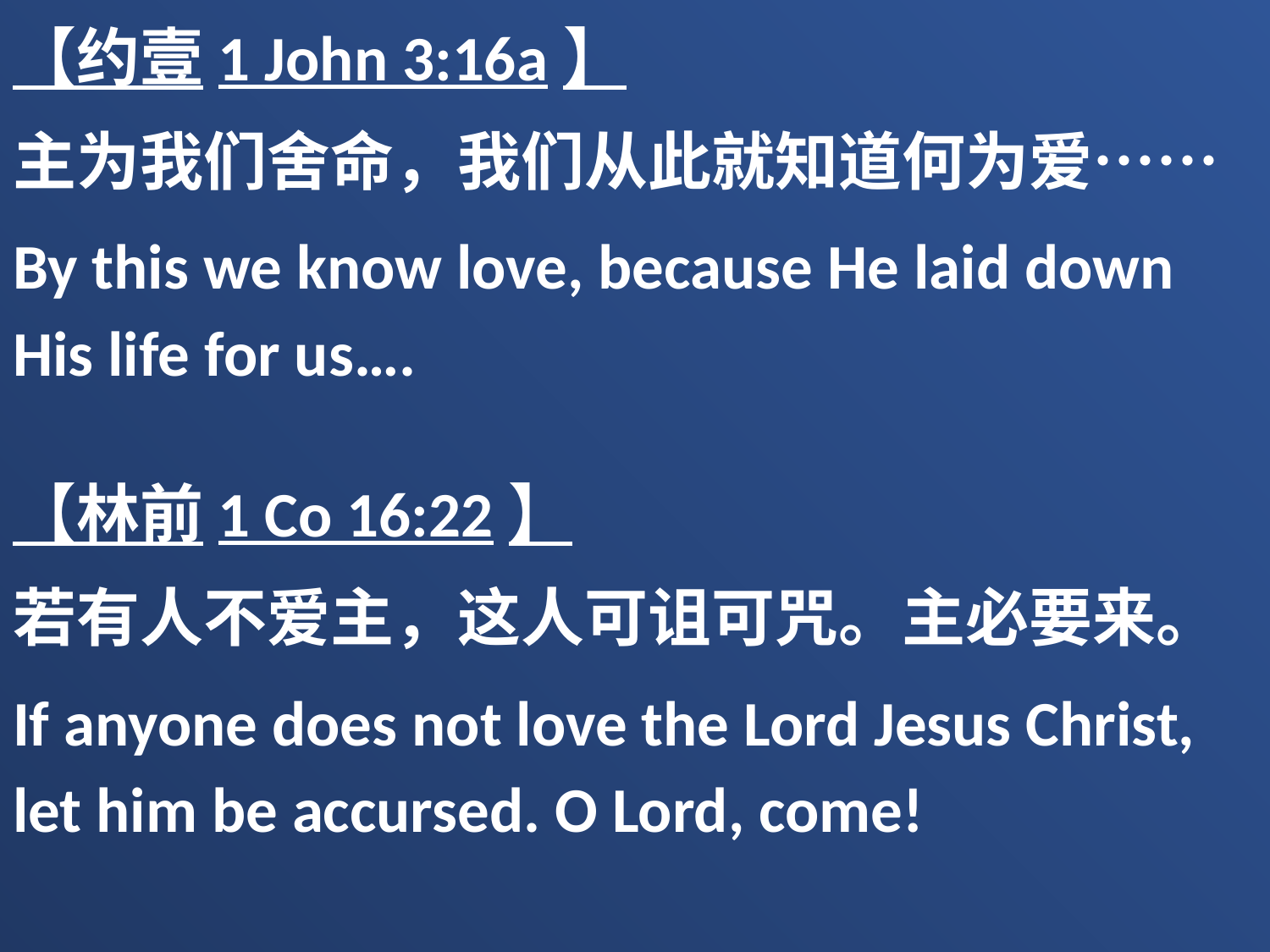

【约壹1 John 3:16a】
主为我们舍命，我们从此就知道何为爱……
By this we know love, because He laid down His life for us….

【林前1 Co 16:22】
若有人不爱主，这人可诅可咒。主必要来。
If anyone does not love the Lord Jesus Christ, let him be accursed. O Lord, come!